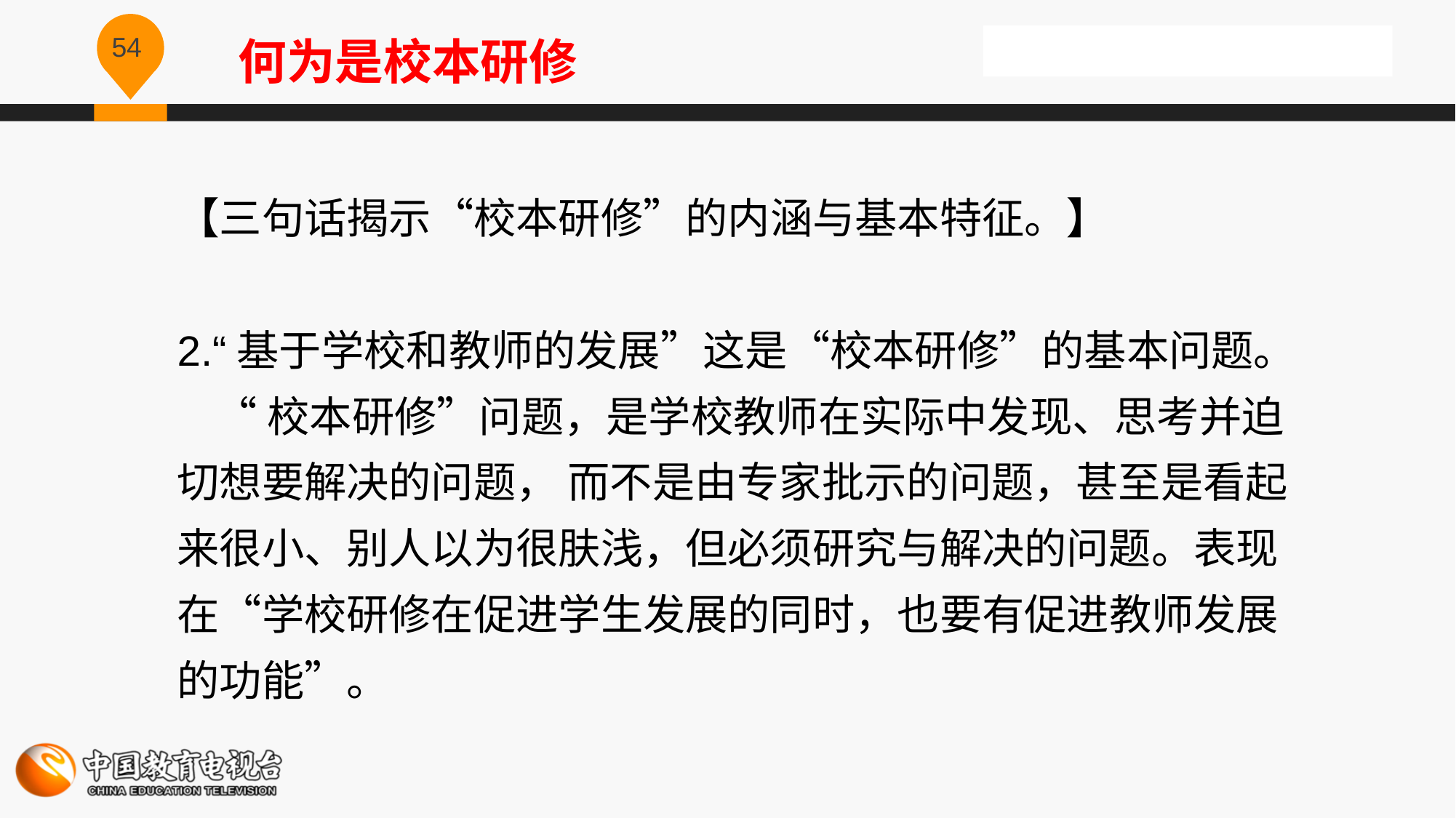

何为是校本研修
【三句话揭示“校本研修”的内涵与基本特征。】

2.“基于学校和教师的发展”这是“校本研修”的基本问题。
    “校本研修”问题，是学校教师在实际中发现、思考并迫切想要解决的问题， 而不是由专家批示的问题，甚至是看起来很小、别人以为很肤浅，但必须研究与解决的问题。表现在“学校研修在促进学生发展的同时，也要有促进教师发展的功能”。